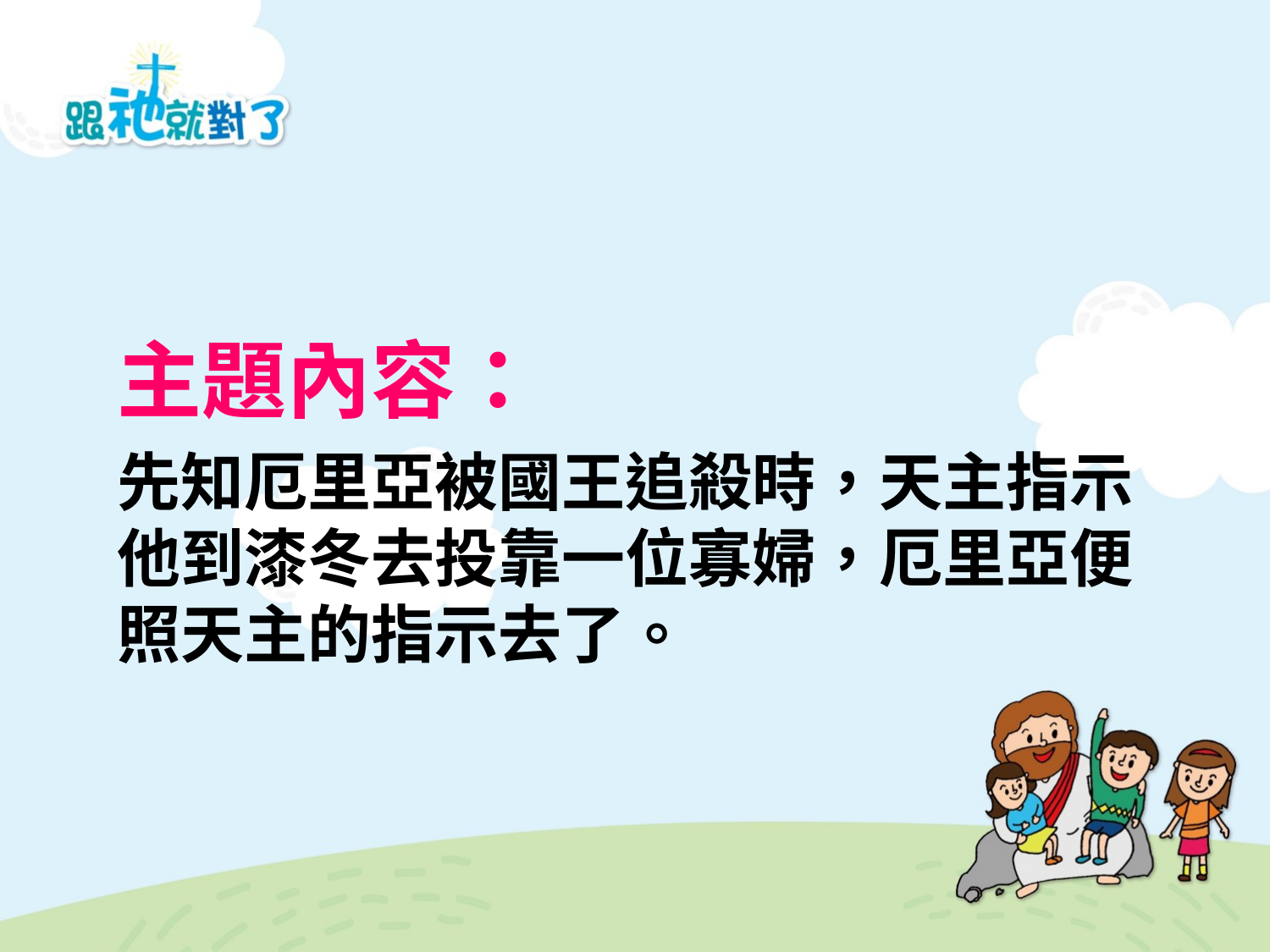

主題內容：
先知厄里亞被國王追殺時，天主指示他到漆冬去投靠一位寡婦，厄里亞便照天主的指示去了。